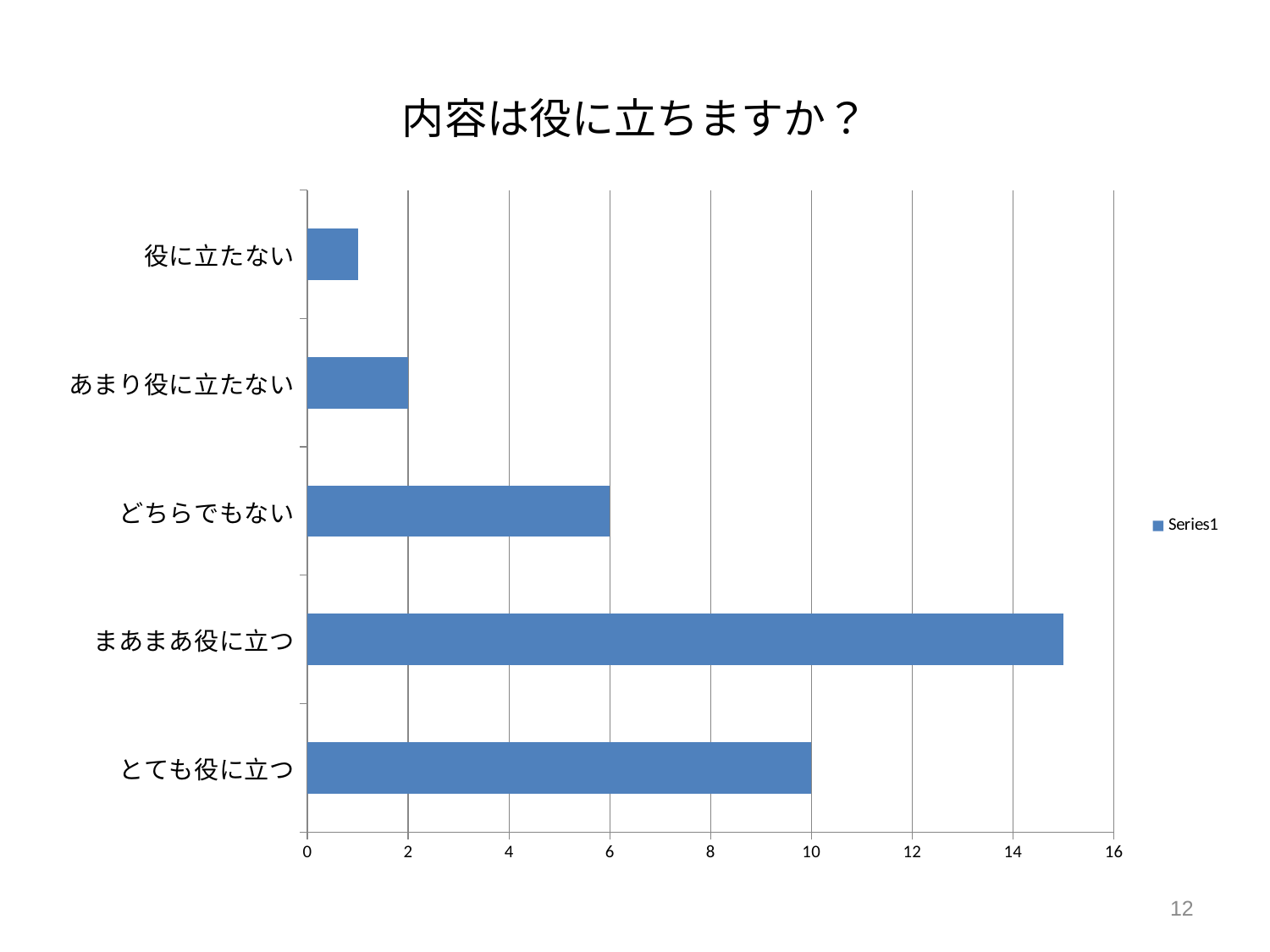

# 内容は役に立ちますか？

### Chart

| Category |  |
|---|---|
| とても役に立つ | 10.0 |
| まあまあ役に立つ | 15.0 |
| どちらでもない | 6.0 |
| あまり役に立たない | 2.0 |
| 役に立たない | 1.0 |
12